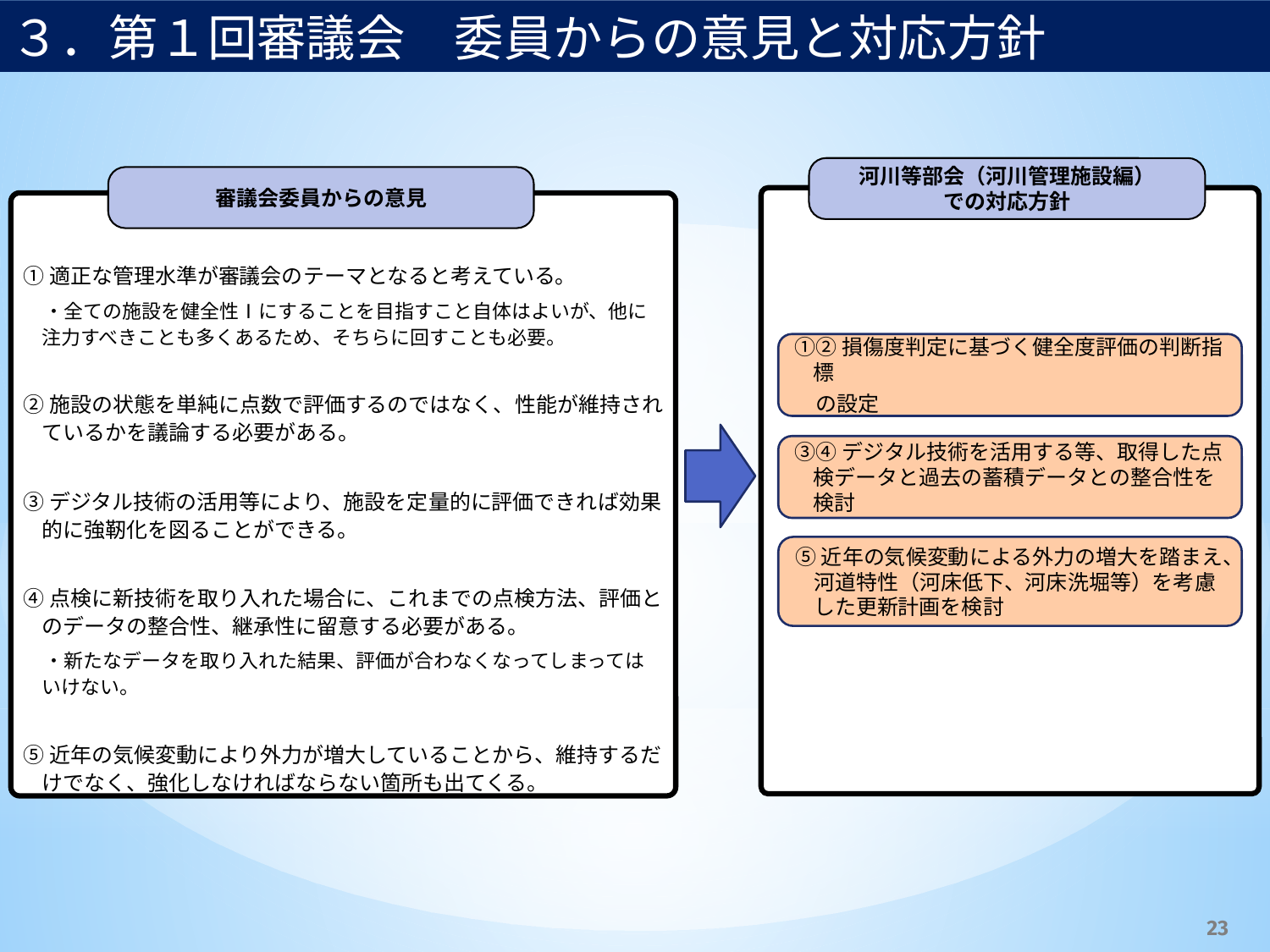

３．第１回審議会　委員からの意見と対応方針
河川等部会（河川管理施設編）
での対応方針
審議会委員からの意見

①適正な管理水準が審議会のテーマとなると考えている。
　・全ての施設を健全性Ⅰにすることを目指すこと自体はよいが、他に注力すべきことも多くあるため、そちらに回すことも必要。

②施設の状態を単純に点数で評価するのではなく、性能が維持されているかを議論する必要がある。

③デジタル技術の活用等により、施設を定量的に評価できれば効果的に強靭化を図ることができる。

④点検に新技術を取り入れた場合に、これまでの点検方法、評価とのデータの整合性、継承性に留意する必要がある。
　・新たなデータを取り入れた結果、評価が合わなくなってしまってはいけない。

⑤近年の気候変動により外力が増大していることから、維持するだけでなく、強化しなければならない箇所も出てくる。

①②損傷度判定に基づく健全度評価の判断指標
　の設定

③④デジタル技術を活用する等、取得した点検データと過去の蓄積データとの整合性を検討
⑤近年の気候変動による外力の増大を踏まえ、河道特性（河床低下、河床洗堀等）を考慮した更新計画を検討
23